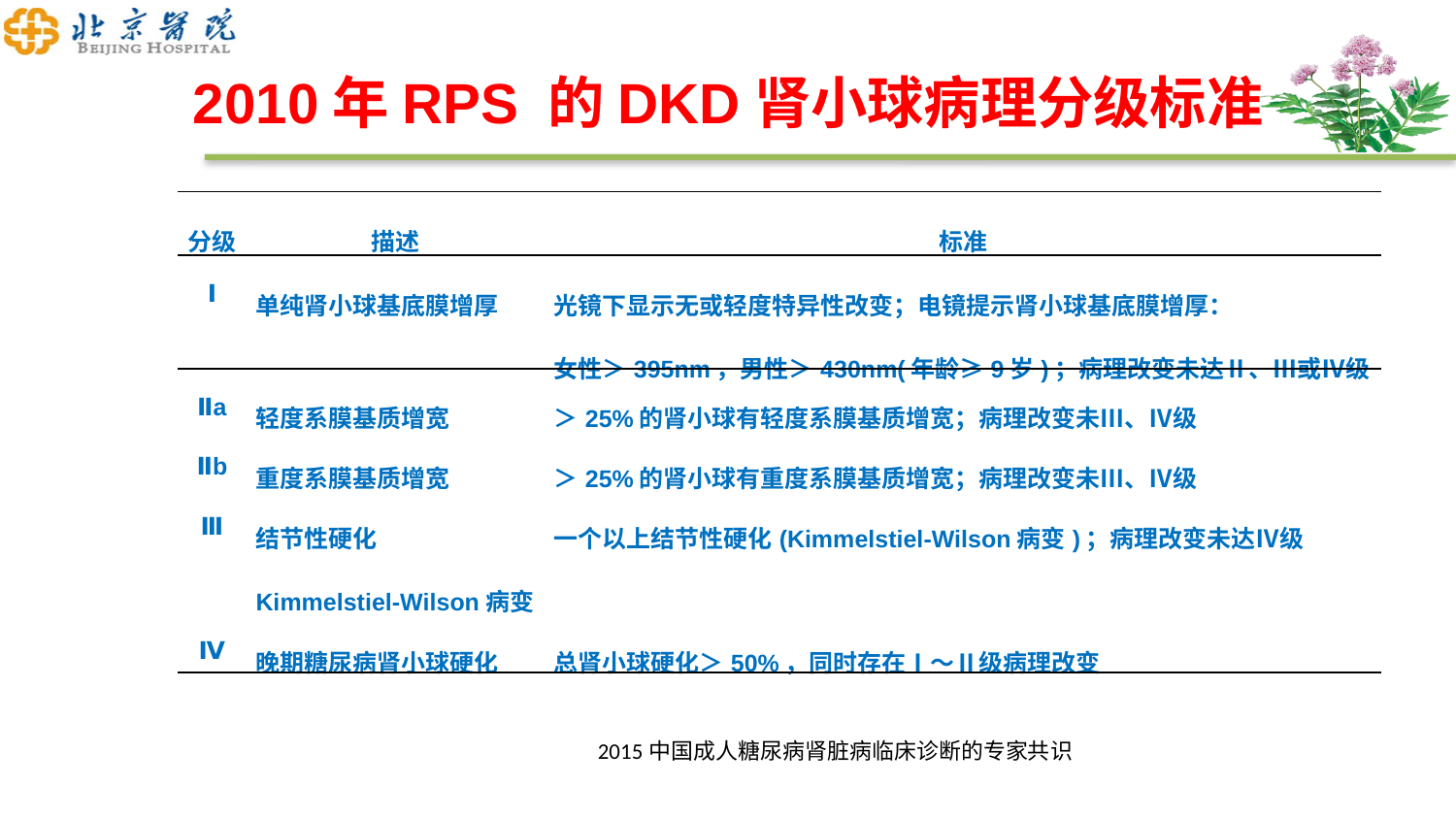

# 2010年RPS 的DKD肾小球病理分级标准
| 分级 | 描述 | 标准 |
| --- | --- | --- |
| Ⅰ | 单纯肾小球基底膜增厚 | 光镜下显示无或轻度特异性改变；电镜提示肾小球基底膜增厚： 女性＞395nm，男性＞430nm(年龄≥9岁)；病理改变未达Ⅱ、Ⅲ或Ⅳ级 |
| Ⅱa | 轻度系膜基质增宽 | ＞25%的肾小球有轻度系膜基质增宽；病理改变未Ⅲ、Ⅳ级 |
| Ⅱb | 重度系膜基质增宽 | ＞25%的肾小球有重度系膜基质增宽；病理改变未Ⅲ、Ⅳ级 |
| Ⅲ | 结节性硬化 Kimmelstiel-Wilson病变 | 一个以上结节性硬化(Kimmelstiel-Wilson病变)；病理改变未达Ⅳ级 |
| Ⅳ | 晚期糖尿病肾小球硬化 | 总肾小球硬化＞50%，同时存在Ⅰ～Ⅱ级病理改变 |
2015中国成人糖尿病肾脏病临床诊断的专家共识